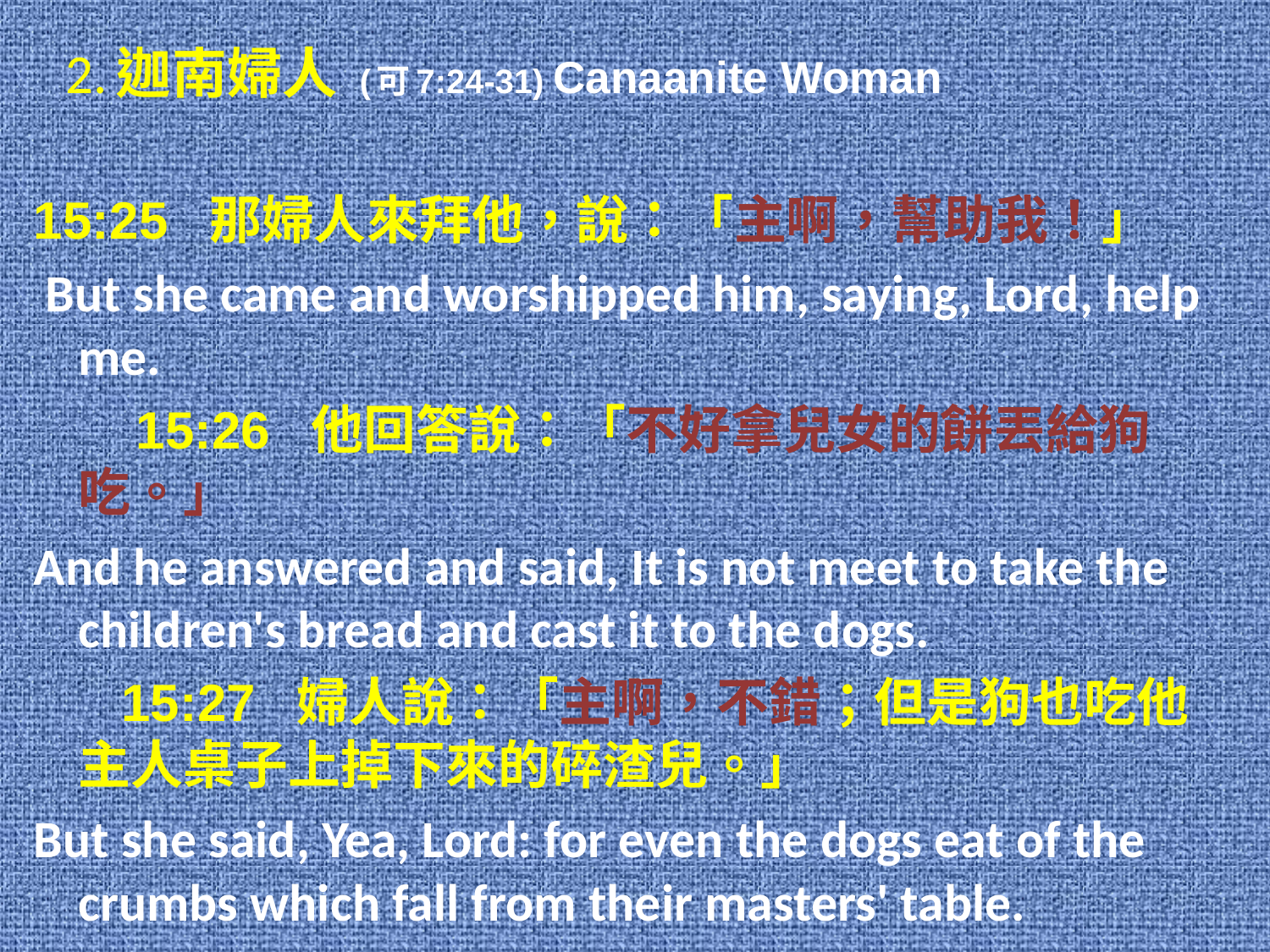

# 2.迦南婦人 (可7:24-31) Canaanite Woman
15:25  那婦人來拜他，說：「主啊，幫助我！」
 But she came and worshipped him, saying, Lord, help me.
       15:26  他回答說：「不好拿兒女的餅丟給狗吃。」
And he answered and said, It is not meet to take the children's bread and cast it to the dogs.
      15:27  婦人說：「主啊，不錯；但是狗也吃他主人桌子上掉下來的碎渣兒。」
But she said, Yea, Lord: for even the dogs eat of the crumbs which fall from their masters' table.